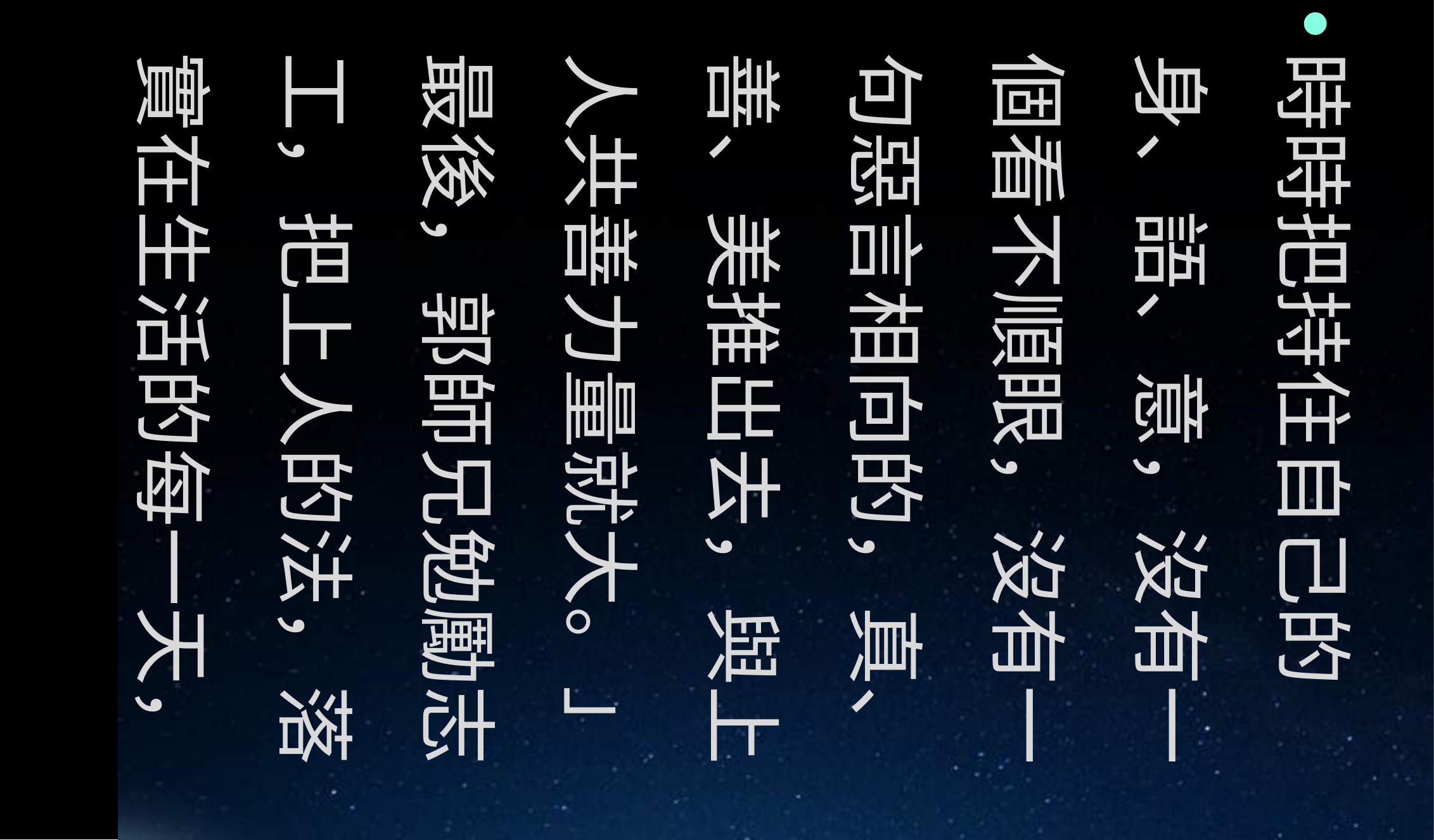

時時把持住自己的身、語、意，沒有一個看不順眼，沒有一句惡言相向的，真、善、美推出去，與上人共善力量就大。」最後，郭師兄勉勵志工，把上人的法，落實在生活的每一天，